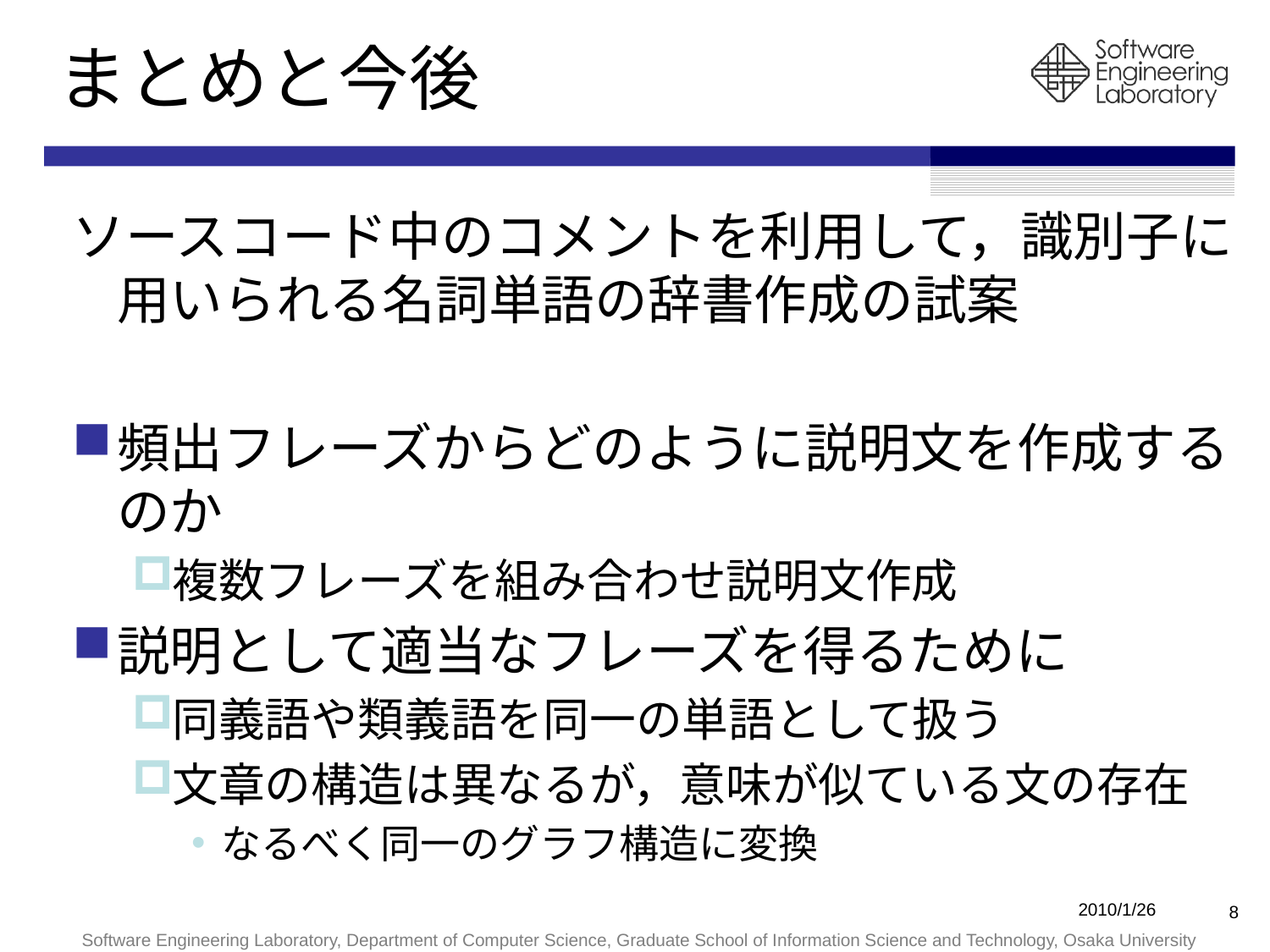

# まとめと今後
ソースコード中のコメントを利用して，識別子に用いられる名詞単語の辞書作成の試案

頻出フレーズからどのように説明文を作成するのか
複数フレーズを組み合わせ説明文作成
説明として適当なフレーズを得るために
同義語や類義語を同一の単語として扱う
文章の構造は異なるが，意味が似ている文の存在
なるべく同一のグラフ構造に変換

2010/1/26
8